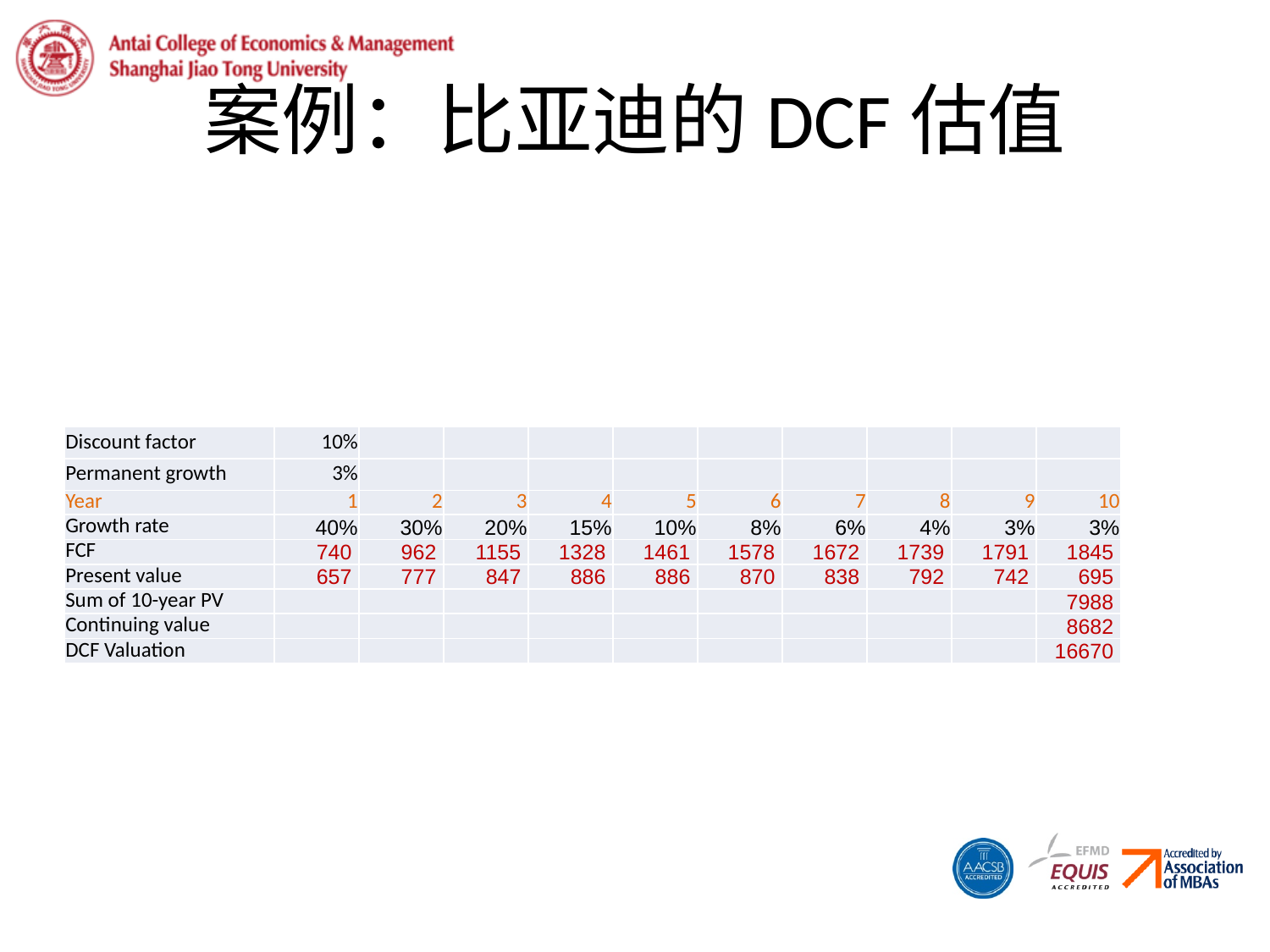

# 案例：比亚迪的DCF估值
| Discount factor | 10% |  |  |  |  |  |  |  |  |  |
| --- | --- | --- | --- | --- | --- | --- | --- | --- | --- | --- |
| Permanent growth | 3% |  |  |  |  |  |  |  |  |  |
| Year | 1 | 2 | 3 | 4 | 5 | 6 | 7 | 8 | 9 | 10 |
| Growth rate | 40% | 30% | 20% | 15% | 10% | 8% | 6% | 4% | 3% | 3% |
| FCF | 740 | 962 | 1155 | 1328 | 1461 | 1578 | 1672 | 1739 | 1791 | 1845 |
| Present value | 657 | 777 | 847 | 886 | 886 | 870 | 838 | 792 | 742 | 695 |
| Sum of 10-year PV |  |  |  |  |  |  |  |  |  | 7988 |
| Continuing value |  |  |  |  |  |  |  |  |  | 8682 |
| DCF Valuation |  |  |  |  |  |  |  |  |  | 16670 |